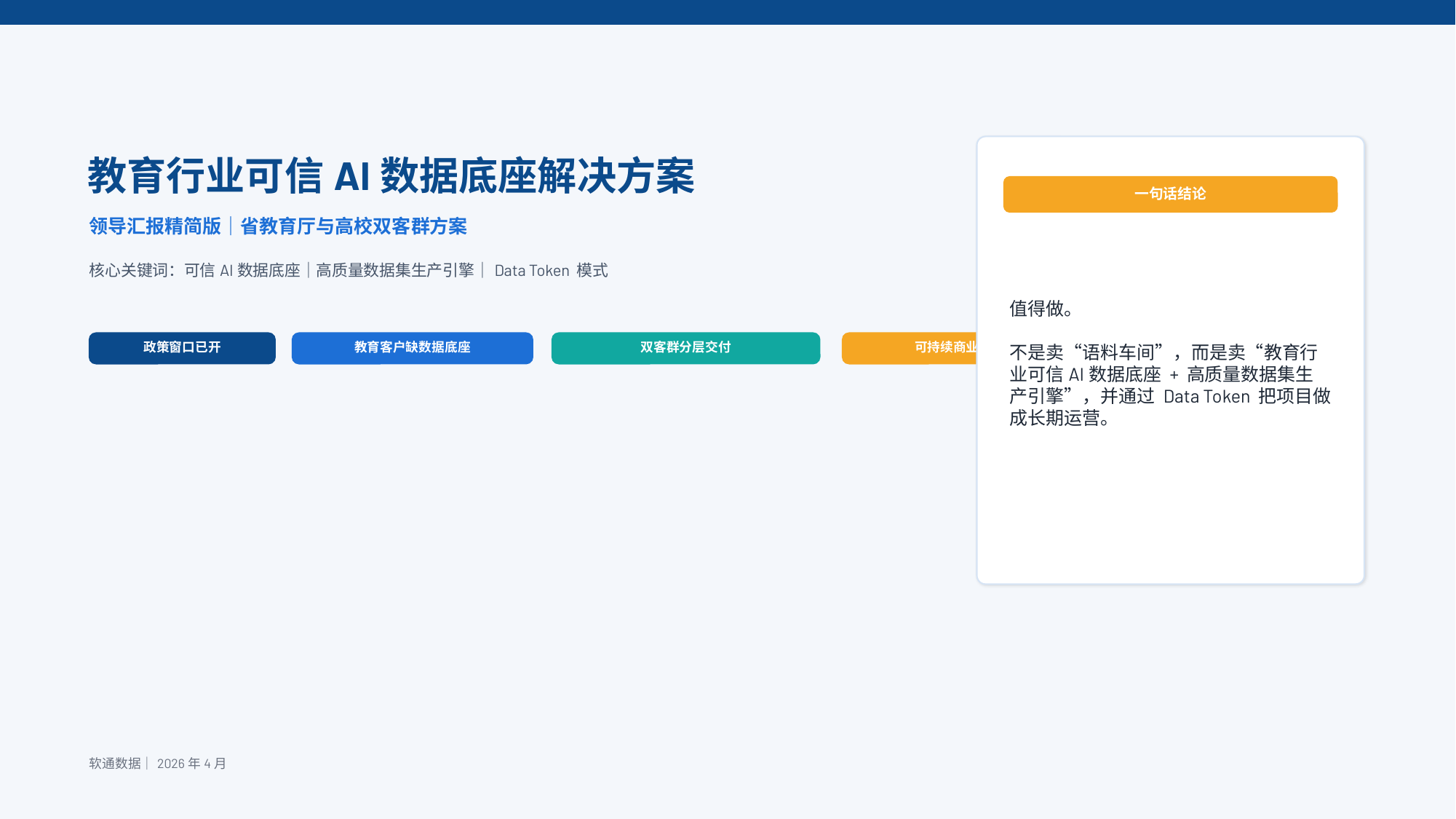

教育行业可信AI数据底座解决方案

一句话结论
领导汇报精简版｜省教育厅与高校双客群方案
值得做。

不是卖“语料车间”，而是卖“教育行业可信AI数据底座 + 高质量数据集生产引擎”，并通过 Data Token 把项目做成长期运营。
核心关键词：可信AI数据底座｜高质量数据集生产引擎｜Data Token 模式

政策窗口已开
教育客户缺数据底座
双客群分层交付
可持续商业模式
软通数据｜2026年4月